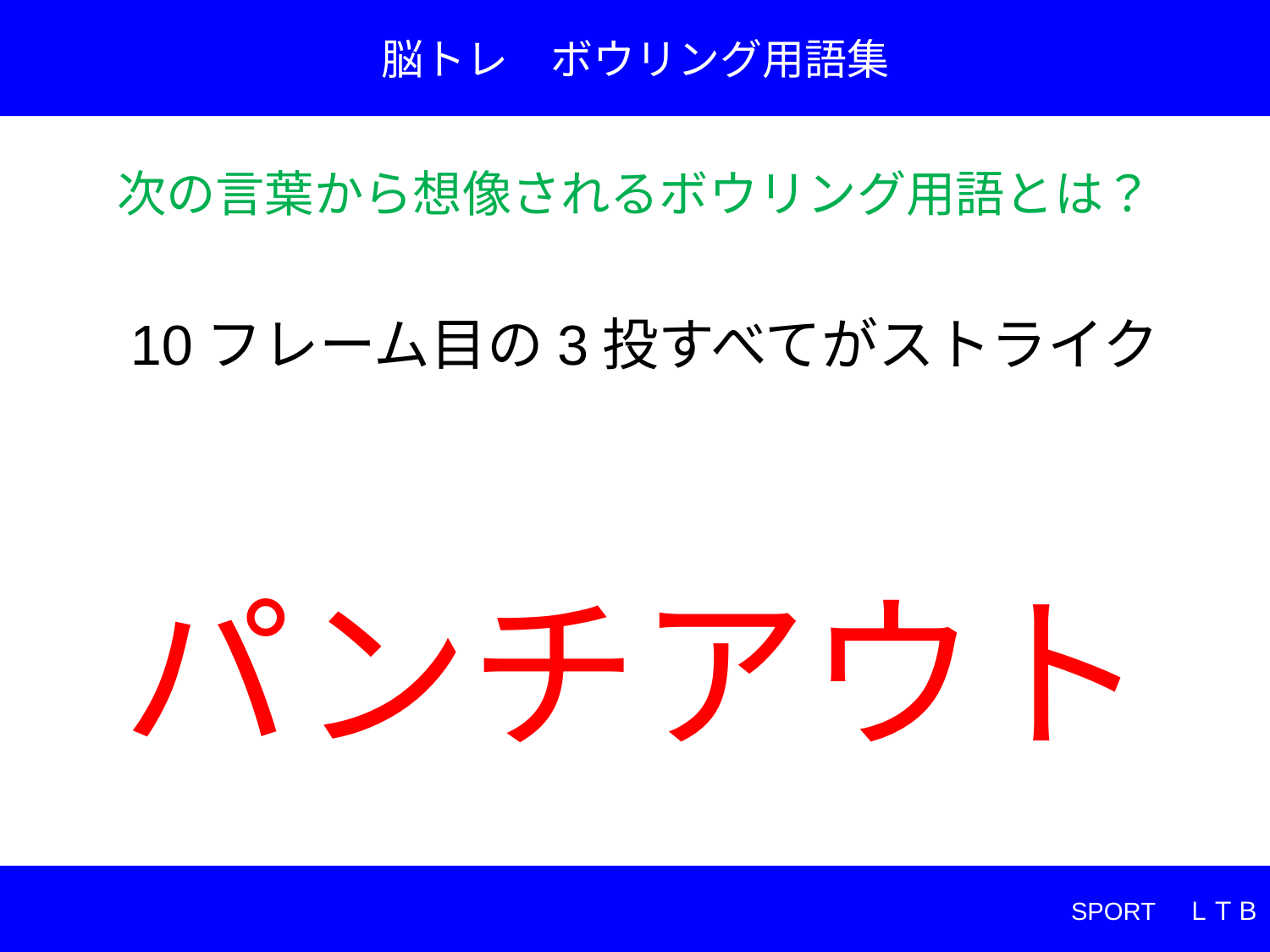

脳トレ　ボウリング用語集
次の言葉から想像されるボウリング用語とは？
10フレーム目の3投すべてがストライク
# パンチアウト
SPORT　ＬＴＢ